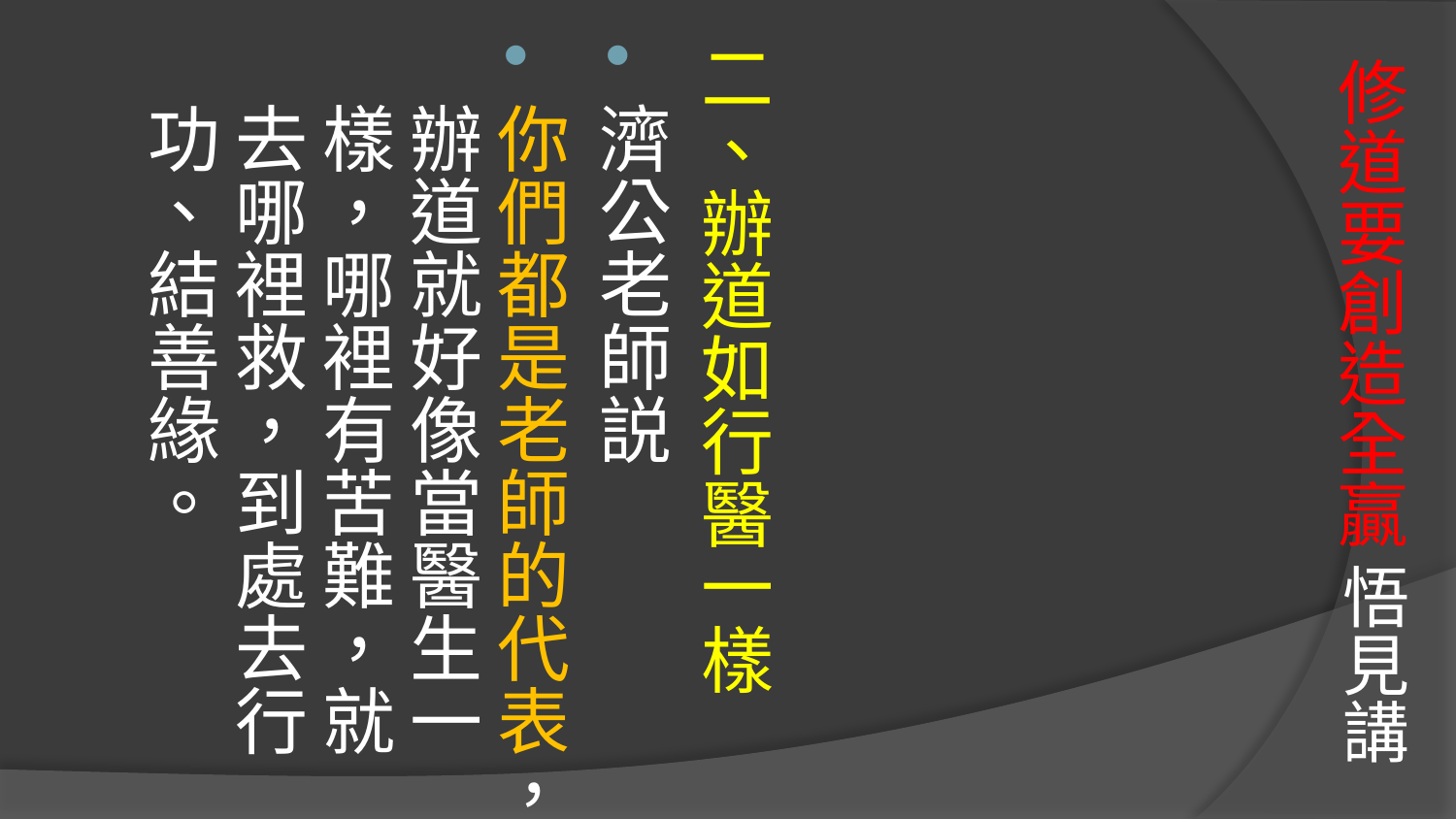

二、辦道如行醫一樣
濟公老師説
你們都是老師的代表，辦道就好像當醫生一樣，哪裡有苦難，就去哪裡救，到處去行功、結善緣。

# 修道要創造全贏 悟見講